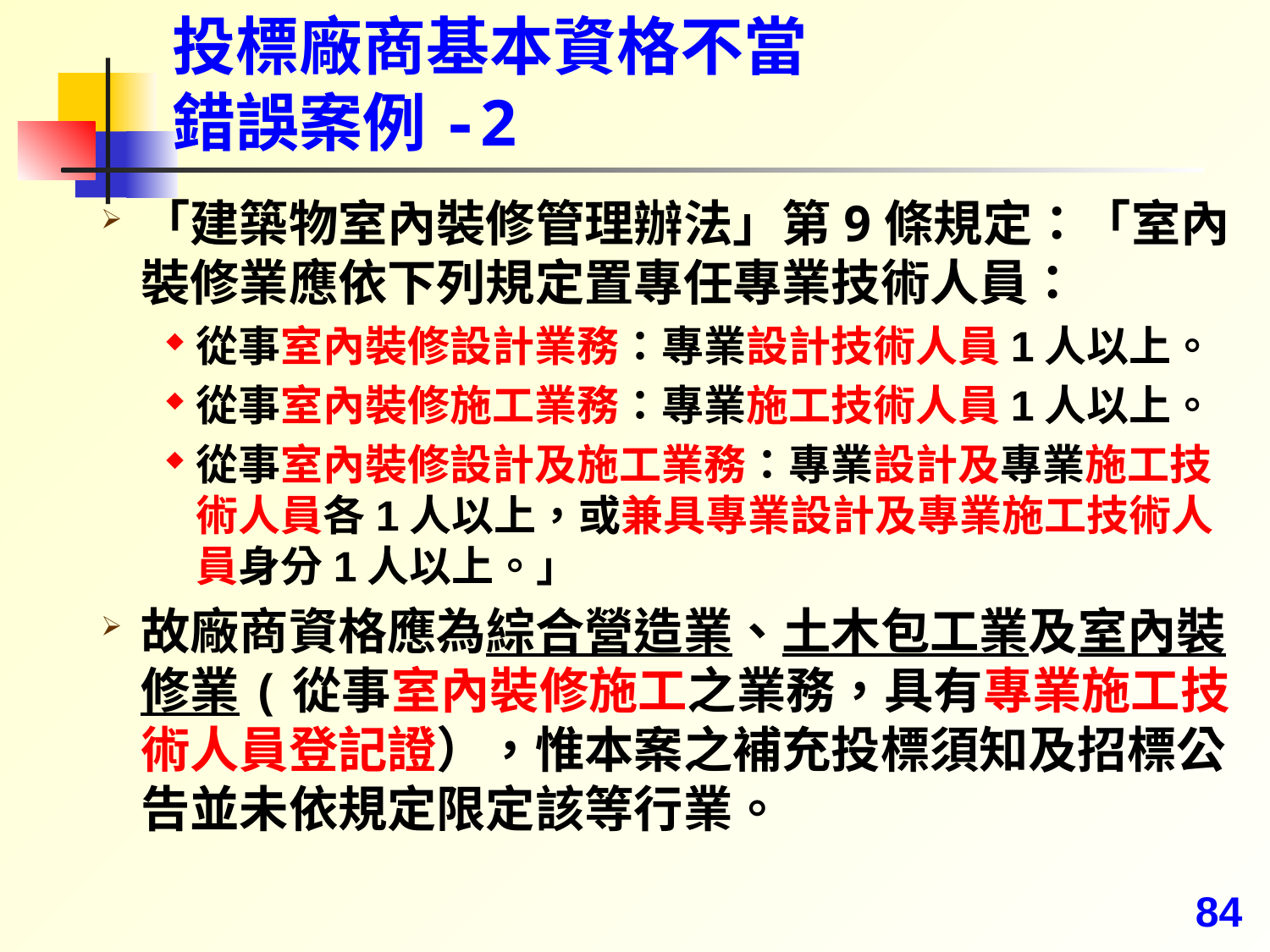

# 投標廠商基本資格不當 錯誤案例-2
「建築物室內裝修管理辦法」第9條規定：「室內裝修業應依下列規定置專任專業技術人員：
從事室內裝修設計業務：專業設計技術人員1人以上。
從事室內裝修施工業務：專業施工技術人員1人以上。
從事室內裝修設計及施工業務：專業設計及專業施工技術人員各1人以上，或兼具專業設計及專業施工技術人員身分1人以上。」
故廠商資格應為綜合營造業、土木包工業及室內裝修業(從事室內裝修施工之業務，具有專業施工技術人員登記證），惟本案之補充投標須知及招標公告並未依規定限定該等行業。
84